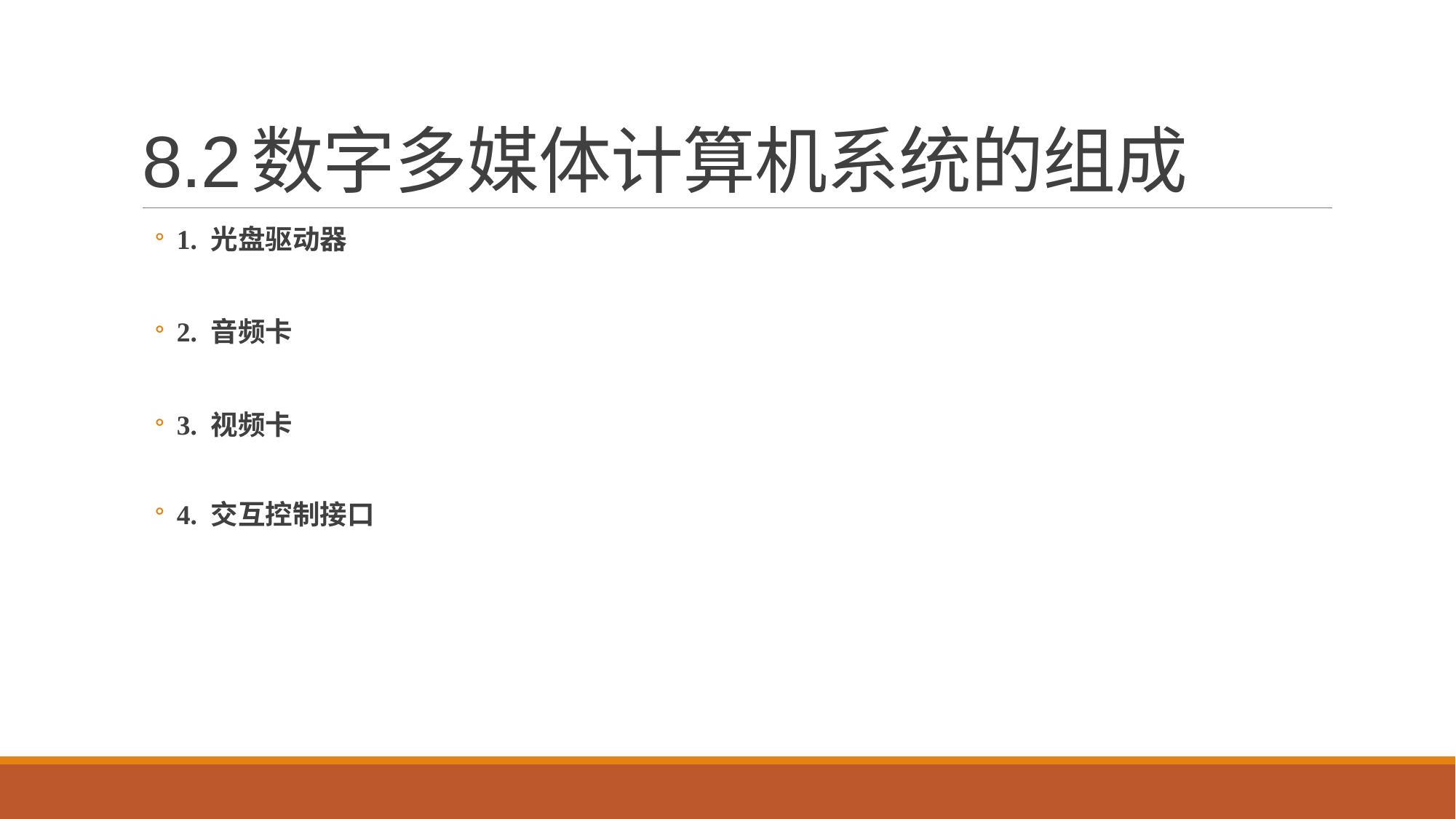

# 8.2	数字多媒体计算机系统的组成
1. 光盘驱动器

2. 音频卡

3. 视频卡

4. 交互控制接口